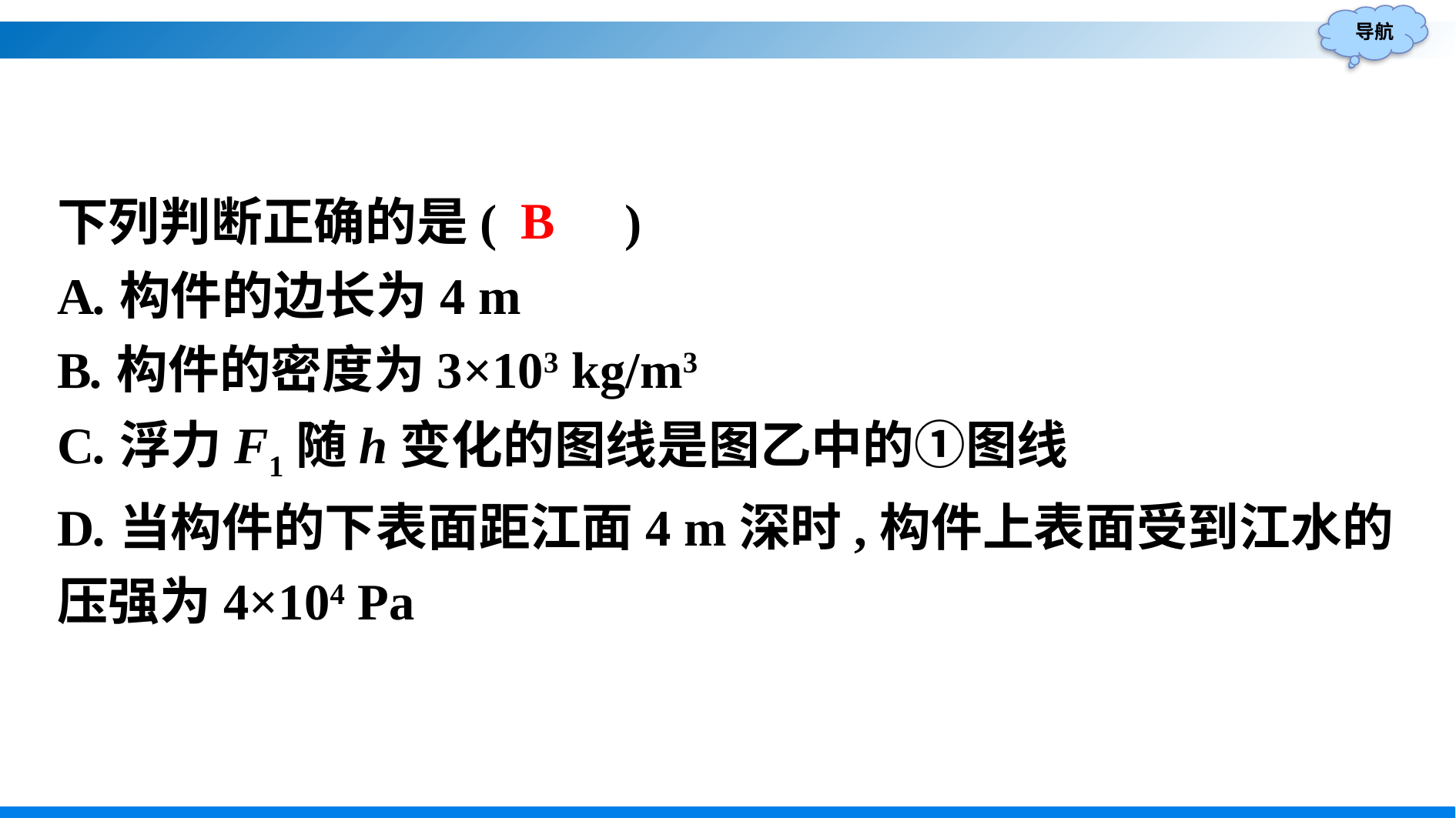

下列判断正确的是(　　)
A.构件的边长为4 m
B.构件的密度为3×103 kg/m3
C.浮力F1随h变化的图线是图乙中的①图线
D.当构件的下表面距江面4 m深时,构件上表面受到江水的压强为4×104 Pa
B